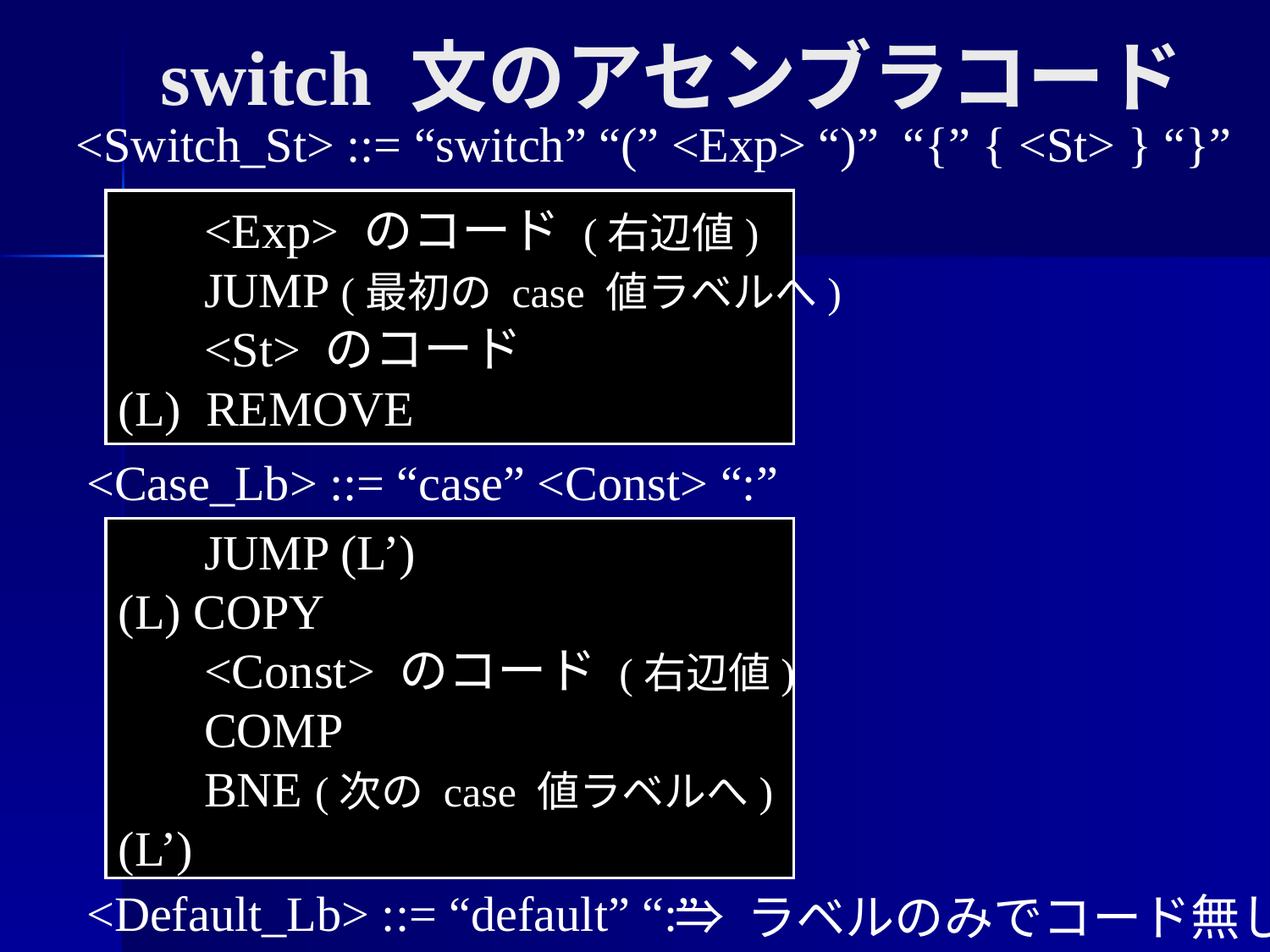

switch 文のアセンブラコード
<Switch_St> ::= “switch” “(” <Exp> “)”  “{” { <St> } “}”
       <Exp> のコード (右辺値)
       JUMP (最初の case 値ラベルへ)
       <St> のコード
(L)  REMOVE
<Case_Lb> ::= “case” <Const> “:”
       JUMP (L’)
(L) COPY
       <Const> のコード (右辺値)
       COMP
       BNE (次の case 値ラベルへ)
(L’)
<Default_Lb> ::= “default” “:”
⇒ ラベルのみでコード無し